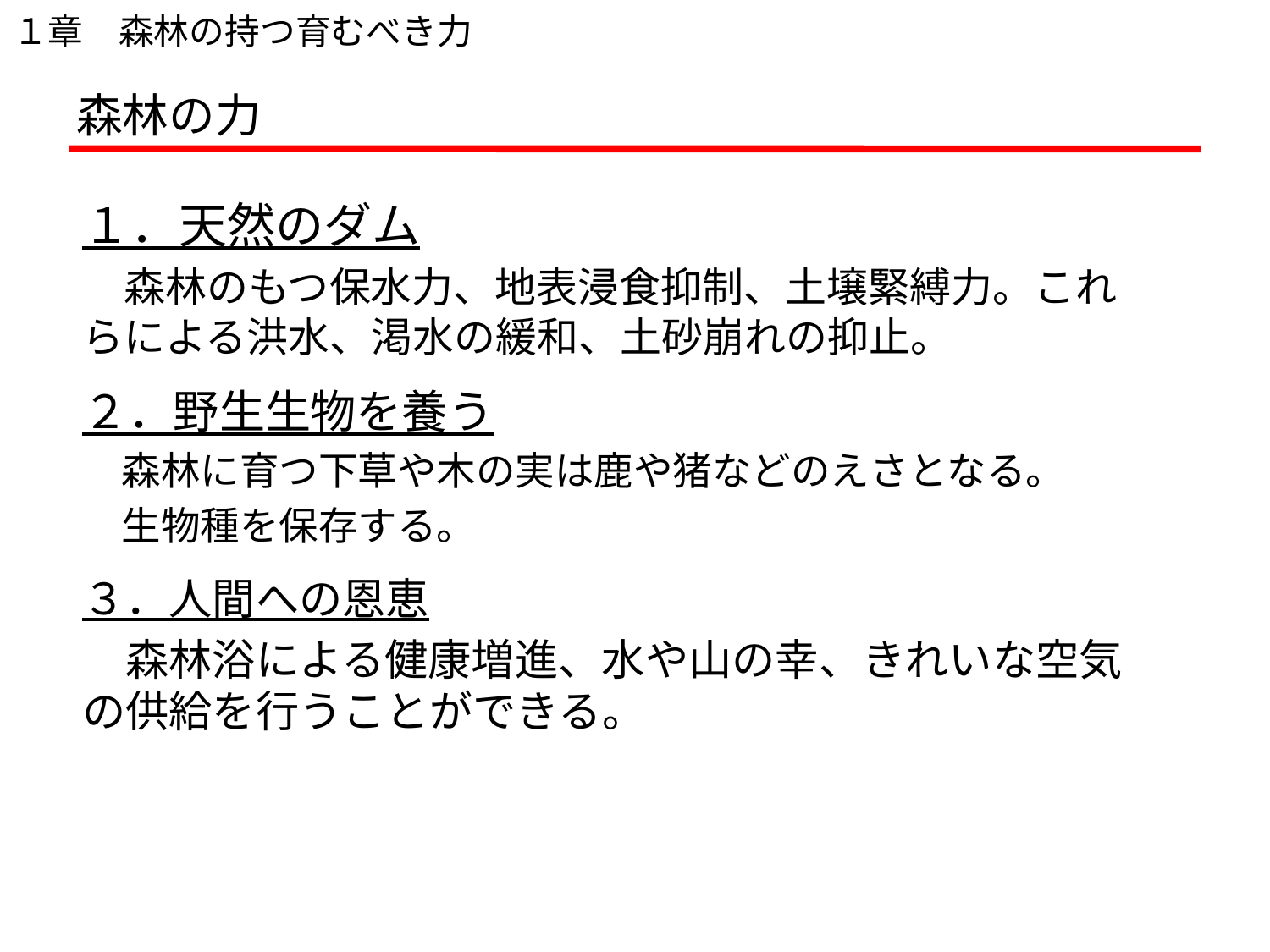

１章　森林の持つ育むべき力
# 森林の力
１．天然のダム
　森林のもつ保水力、地表浸食抑制、土壌緊縛力。これらによる洪水、渇水の緩和、土砂崩れの抑止。
２．野生生物を養う
　森林に育つ下草や木の実は鹿や猪などのえさとなる。
　生物種を保存する。
３．人間への恩恵
　森林浴による健康増進、水や山の幸、きれいな空気の供給を行うことができる。